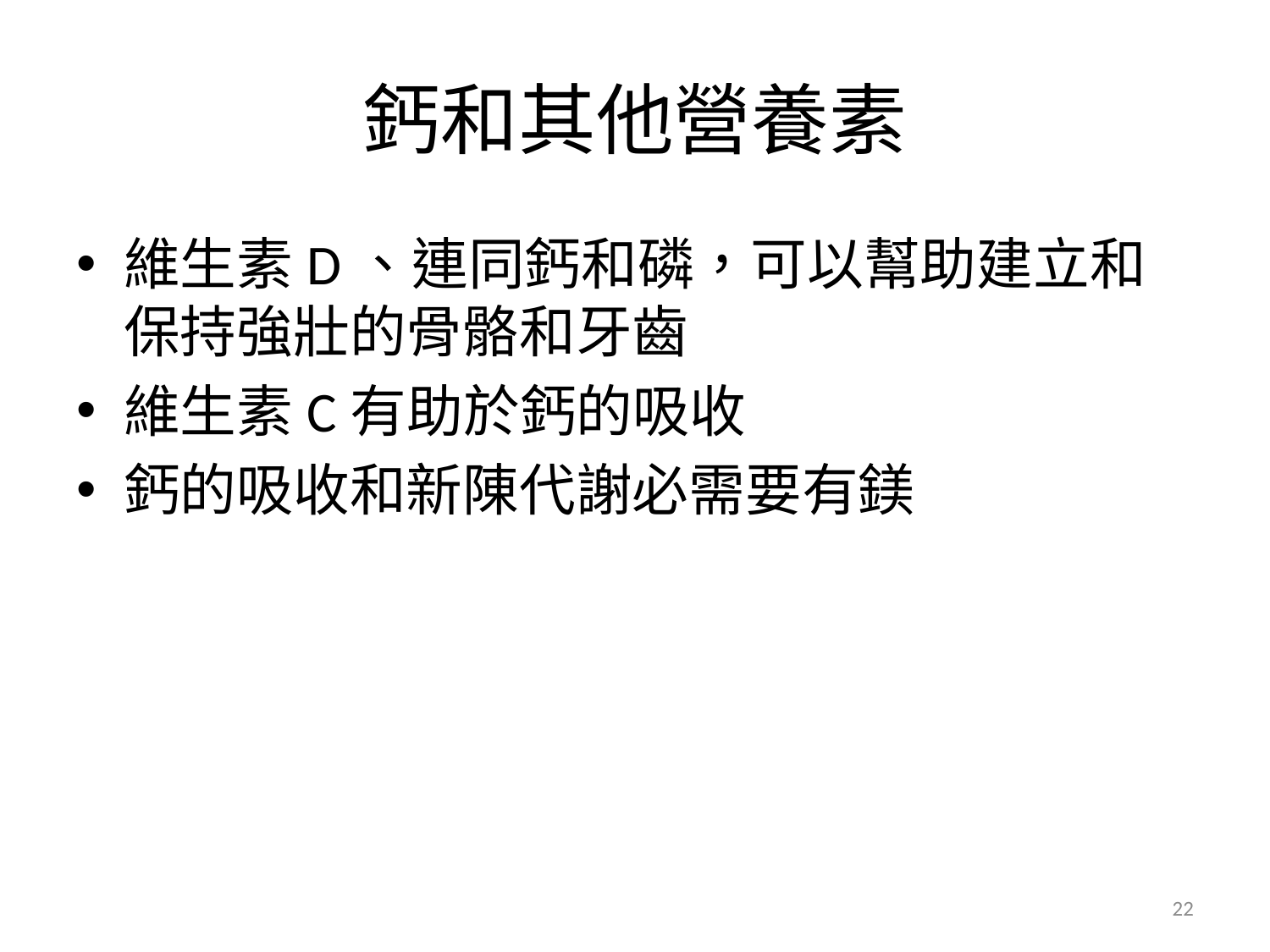

# 鈣和其他營養素
維生素D、連同鈣和磷，可以幫助建立和保持強壯的骨骼和牙齒
維生素C有助於鈣的吸收
鈣的吸收和新陳代謝必需要有鎂
22